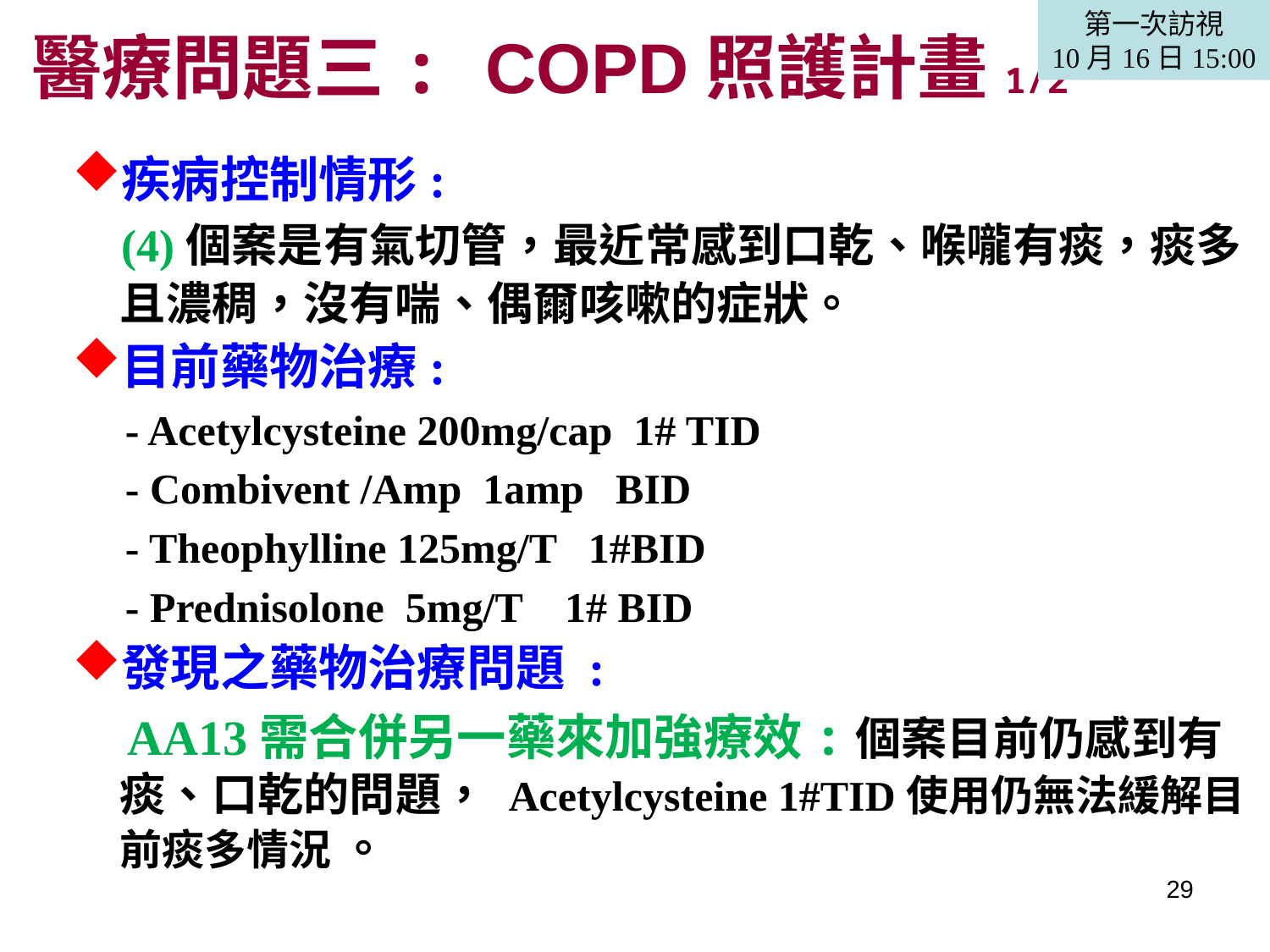

第一次訪視
10月16日15:00
# 醫療問題三: COPD照護計畫1/2
疾病控制情形:
    (4)個案是有氣切管，最近常感到口乾、喉嚨有痰，痰多且濃稠，沒有喘、偶爾咳嗽的症狀。
目前藥物治療:
     - Acetylcysteine 200mg/cap  1# TID
     - Combivent /Amp  1amp   BID
     - Theophylline 125mg/T   1#BID
     - Prednisolone  5mg/T    1# BID
發現之藥物治療問題 :
    AA13需合併另一藥來加強療效:個案目前仍感到有痰、口乾的問題， Acetylcysteine 1#TID使用仍無法緩解目前痰多情況 。

29